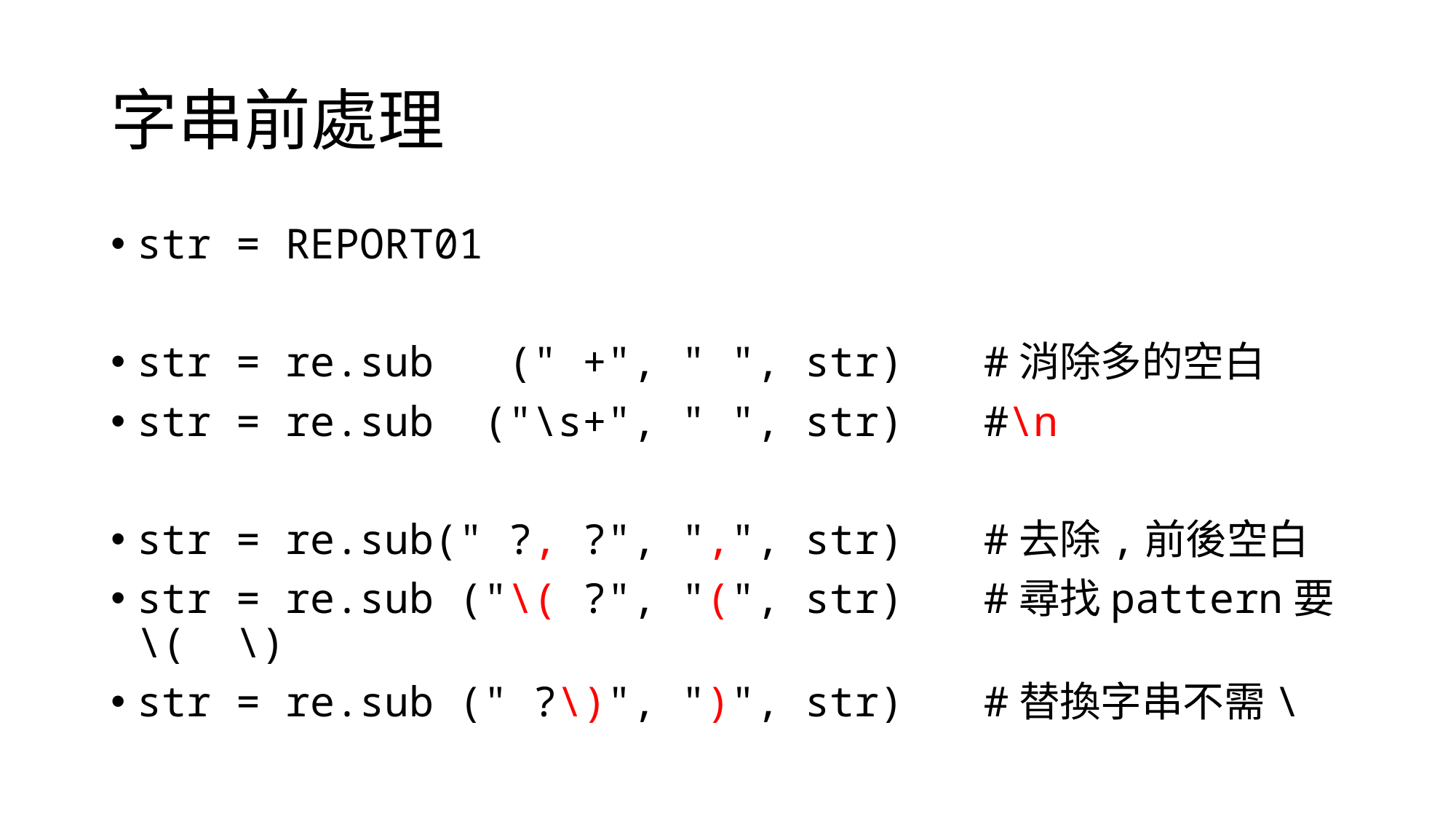

# 字串前處理
str = REPORT01

str = re.sub   (" +", " ", str)	#消除多的空白
str = re.sub  ("\s+", " ", str)	#\n

str = re.sub(" ?, ?", ",", str)	#去除,前後空白
str = re.sub ("\( ?", "(", str)	#尋找pattern要\(  \)
str = re.sub (" ?\)", ")", str)	#替換字串不需\